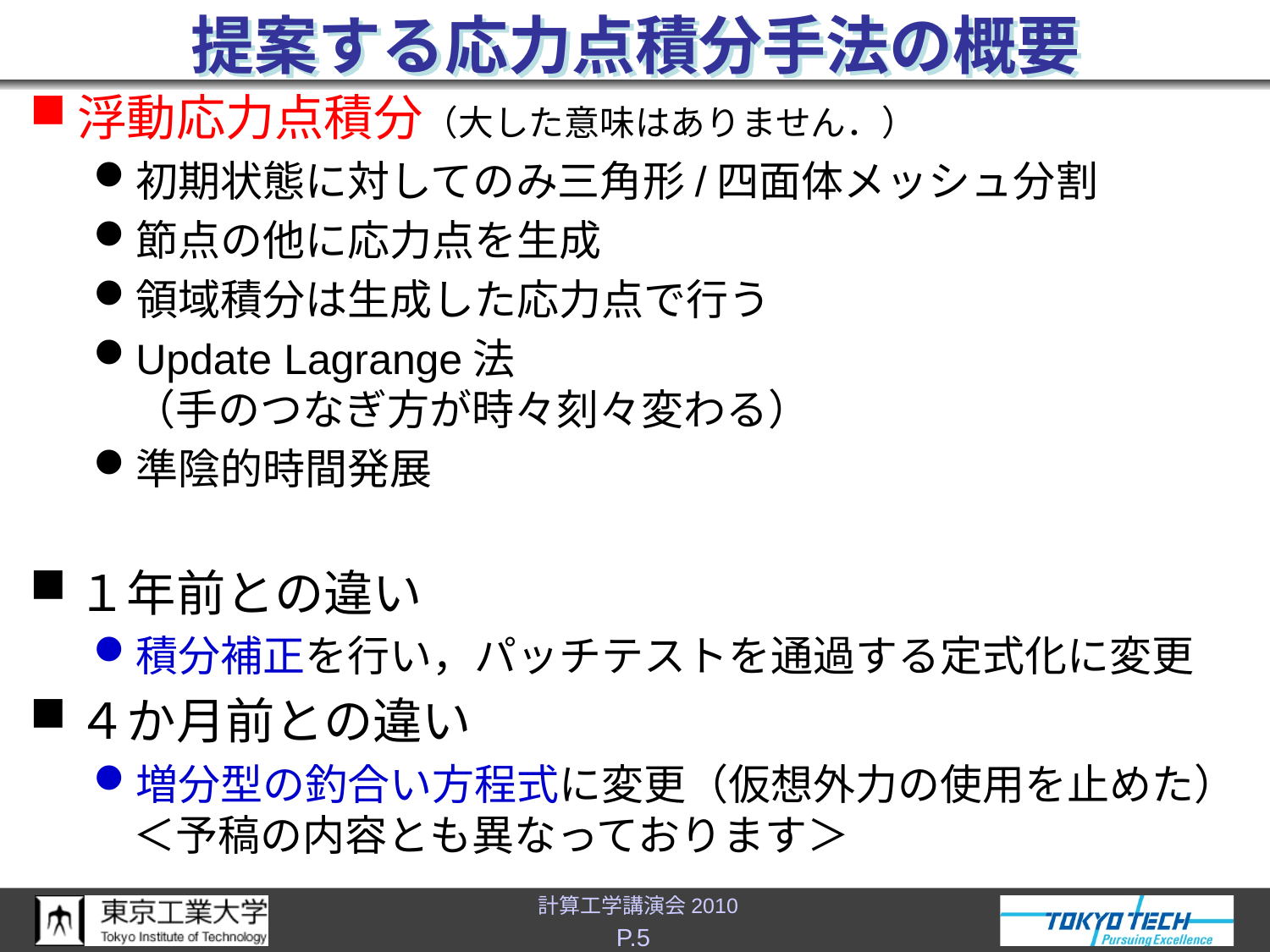

# 提案する応力点積分手法の概要
浮動応力点積分（大した意味はありません．）
初期状態に対してのみ三角形/四面体メッシュ分割
節点の他に応力点を生成
領域積分は生成した応力点で行う
Update Lagrange法
（手のつなぎ方が時々刻々変わる）
準陰的時間発展

１年前との違い
積分補正を行い，パッチテストを通過する定式化に変更
４か月前との違い
増分型の釣合い方程式に変更（仮想外力の使用を止めた）
＜予稿の内容とも異なっております＞